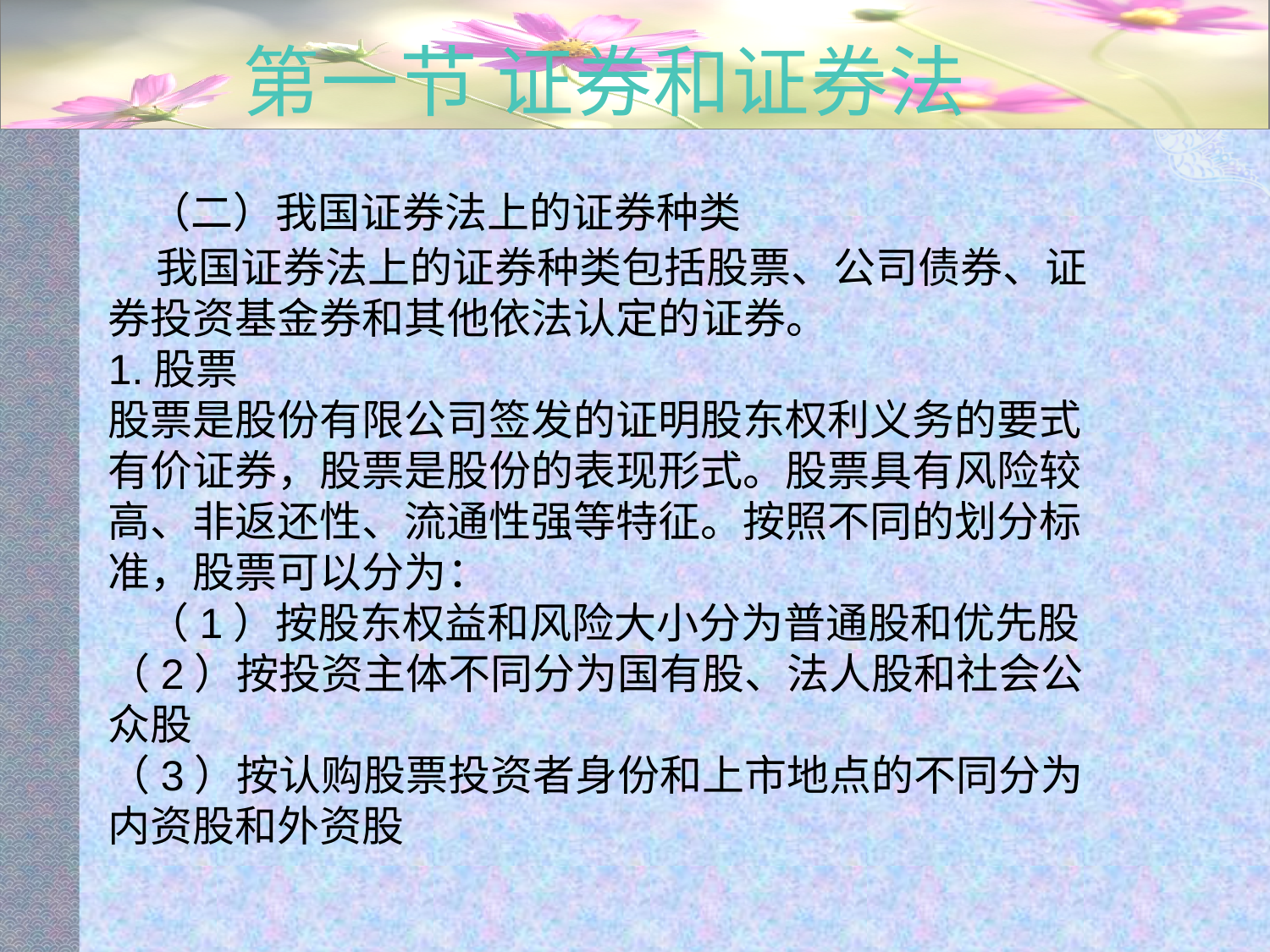

# 第一节 证券和证券法
  （二）我国证券法上的证券种类
    我国证券法上的证券种类包括股票、公司债券、证券投资基金券和其他依法认定的证券。
1.股票
股票是股份有限公司签发的证明股东权利义务的要式有价证券，股票是股份的表现形式。股票具有风险较高、非返还性、流通性强等特征。按照不同的划分标准，股票可以分为：
   （1）按股东权益和风险大小分为普通股和优先股
（2）按投资主体不同分为国有股、法人股和社会公众股
（3）按认购股票投资者身份和上市地点的不同分为内资股和外资股